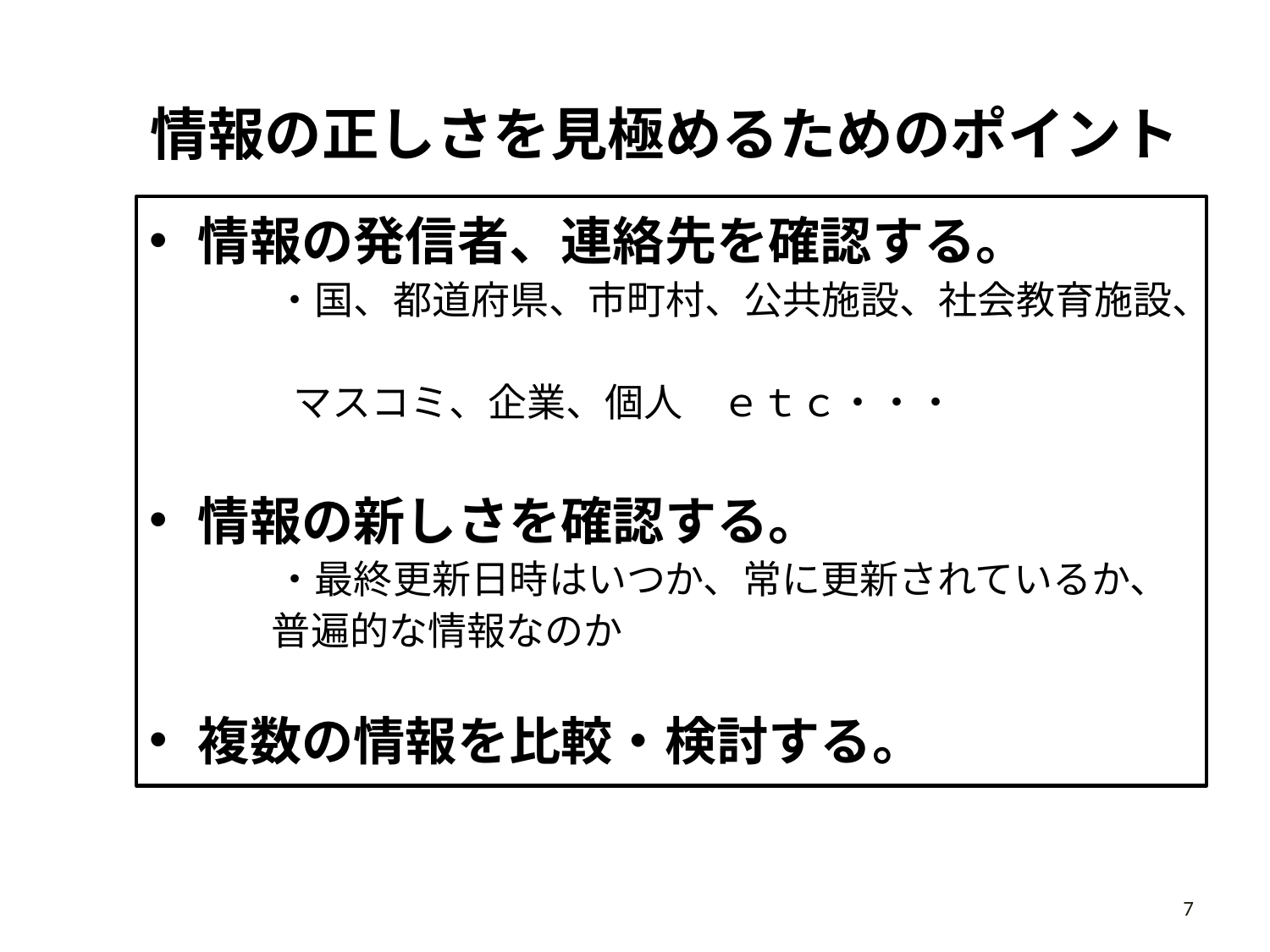

情報の正しさを見極めるためのポイント
情報の発信者、連絡先を確認する。
　　・国、都道府県、市町村、公共施設、社会教育施設、
　　  マスコミ、企業、個人　ｅｔｃ・・・
情報の新しさを確認する。
　　・最終更新日時はいつか、常に更新されているか、
　    普遍的な情報なのか
複数の情報を比較・検討する。

7